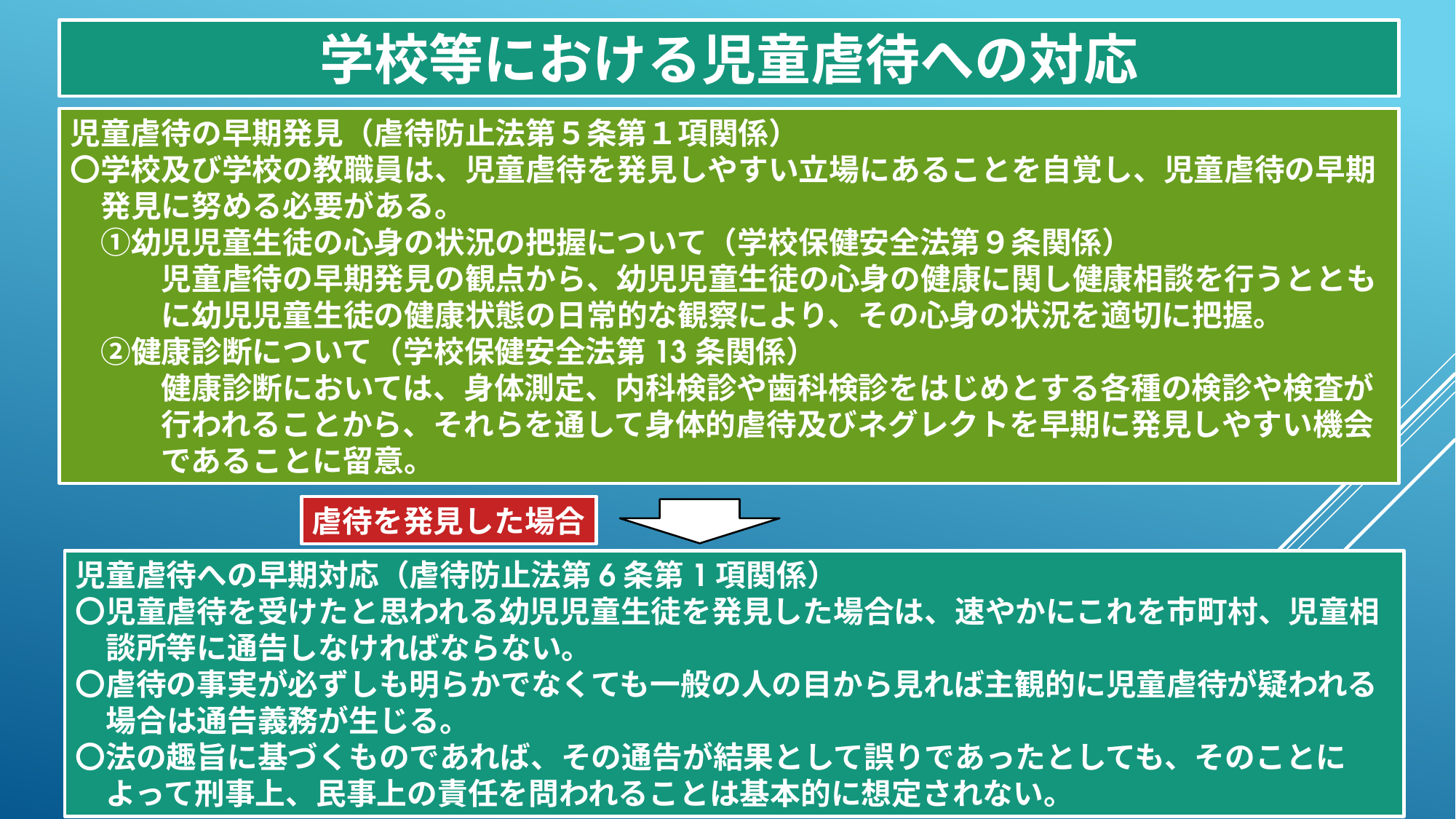

学校等における児童虐待への対応
児童虐待の早期発見（虐待防止法第５条第１項関係）
〇学校及び学校の教職員は、児童虐待を発見しやすい立場にあることを自覚し、児童虐待の早期
　発見に努める必要がある。
　①幼児児童生徒の心身の状況の把握について（学校保健安全法第９条関係）
　　　児童虐待の早期発見の観点から、幼児児童生徒の心身の健康に関し健康相談を行うととも
　　　に幼児児童生徒の健康状態の日常的な観察により、その心身の状況を適切に把握。
　②健康診断について（学校保健安全法第13条関係）
　　　健康診断においては、身体測定、内科検診や歯科検診をはじめとする各種の検診や検査が
　　　行われることから、それらを通して身体的虐待及びネグレクトを早期に発見しやすい機会
　　　であることに留意。
虐待を発見した場合

児童虐待への早期対応（虐待防止法第6条第1項関係）
〇児童虐待を受けたと思われる幼児児童生徒を発見した場合は、速やかにこれを市町村、児童相
　談所等に通告しなければならない。
〇虐待の事実が必ずしも明らかでなくても一般の人の目から見れば主観的に児童虐待が疑われる
　場合は通告義務が生じる。
〇法の趣旨に基づくものであれば、その通告が結果として誤りであったとしても、そのことに
　よって刑事上、民事上の責任を問われることは基本的に想定されない。